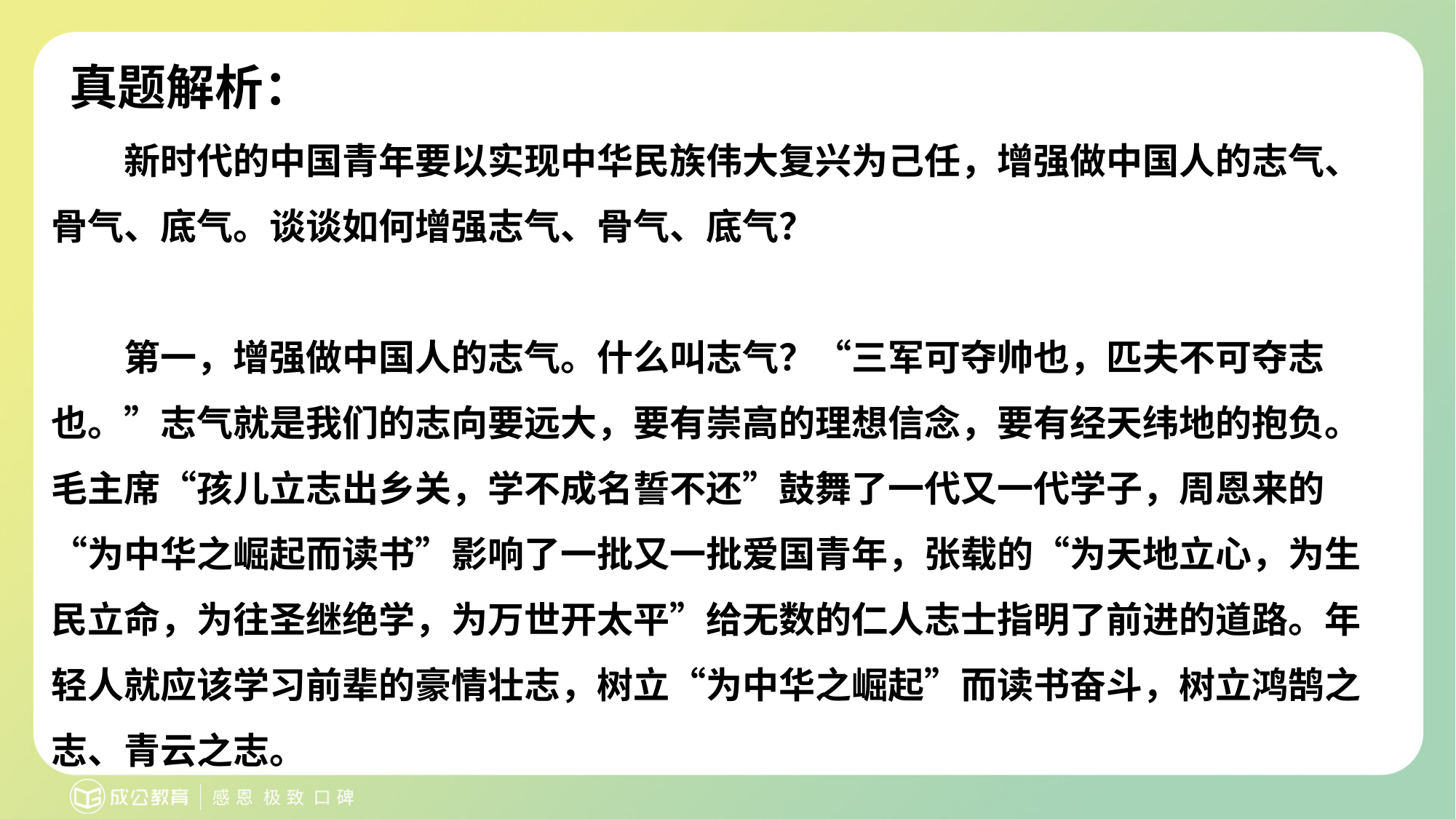

# 真题解析：
新时代的中国青年要以实现中华民族伟大复兴为己任，增强做中国人的志气、骨气、底气。谈谈如何增强志气、骨气、底气？

第一，增强做中国人的志气。什么叫志气？“三军可夺帅也，匹夫不可夺志也。”志气就是我们的志向要远大，要有崇高的理想信念，要有经天纬地的抱负。毛主席“孩儿立志出乡关，学不成名誓不还”鼓舞了一代又一代学子，周恩来的“为中华之崛起而读书”影响了一批又一批爱国青年，张载的“为天地立心，为生民立命，为往圣继绝学，为万世开太平”给无数的仁人志士指明了前进的道路。年轻人就应该学习前辈的豪情壮志，树立“为中华之崛起”而读书奋斗，树立鸿鹄之志、青云之志。